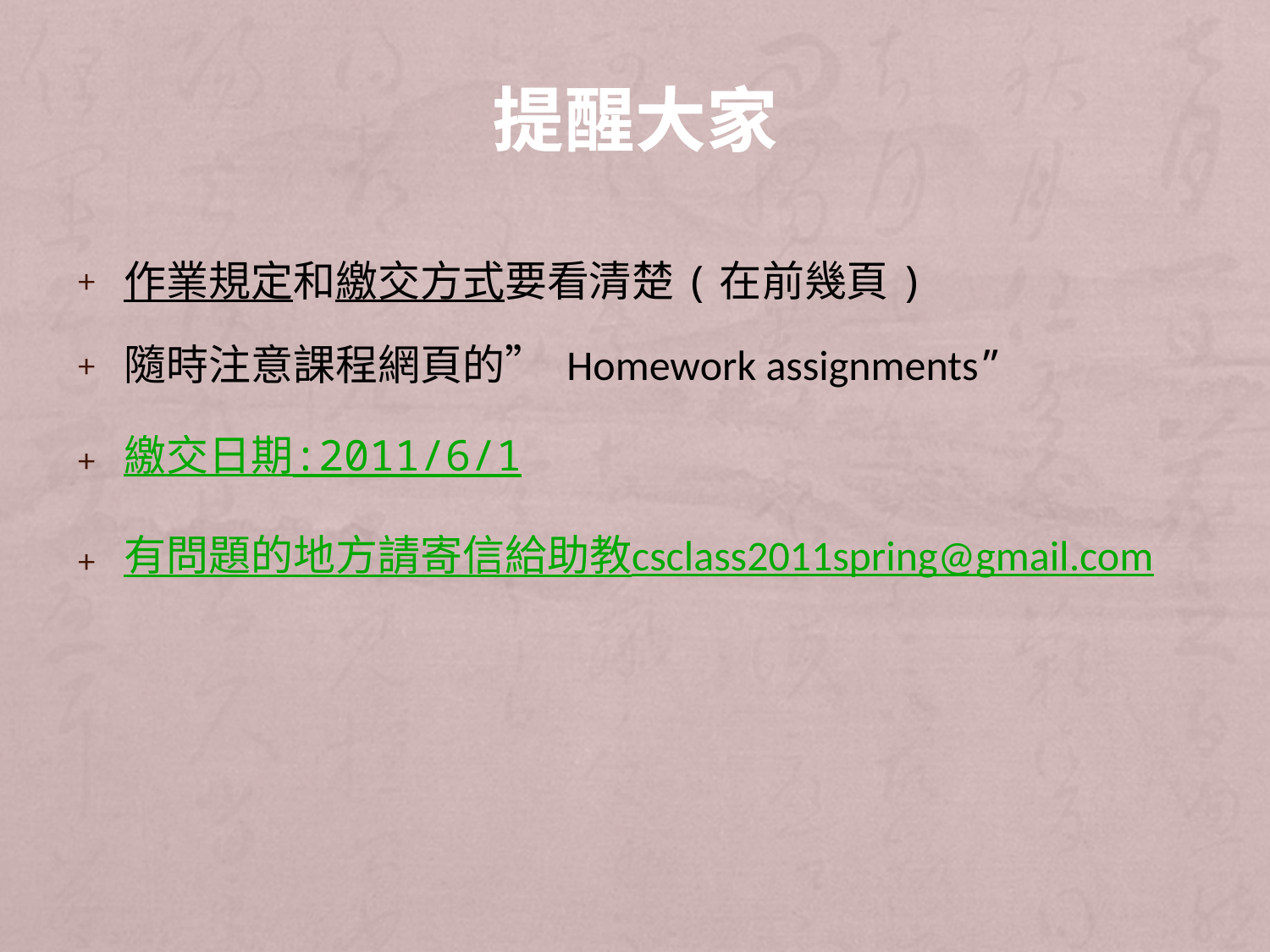

# 提醒大家
作業規定和繳交方式要看清楚(在前幾頁)
隨時注意課程網頁的” Homework assignments”
繳交日期:2011/6/1
有問題的地方請寄信給助教csclass2011spring@gmail.com